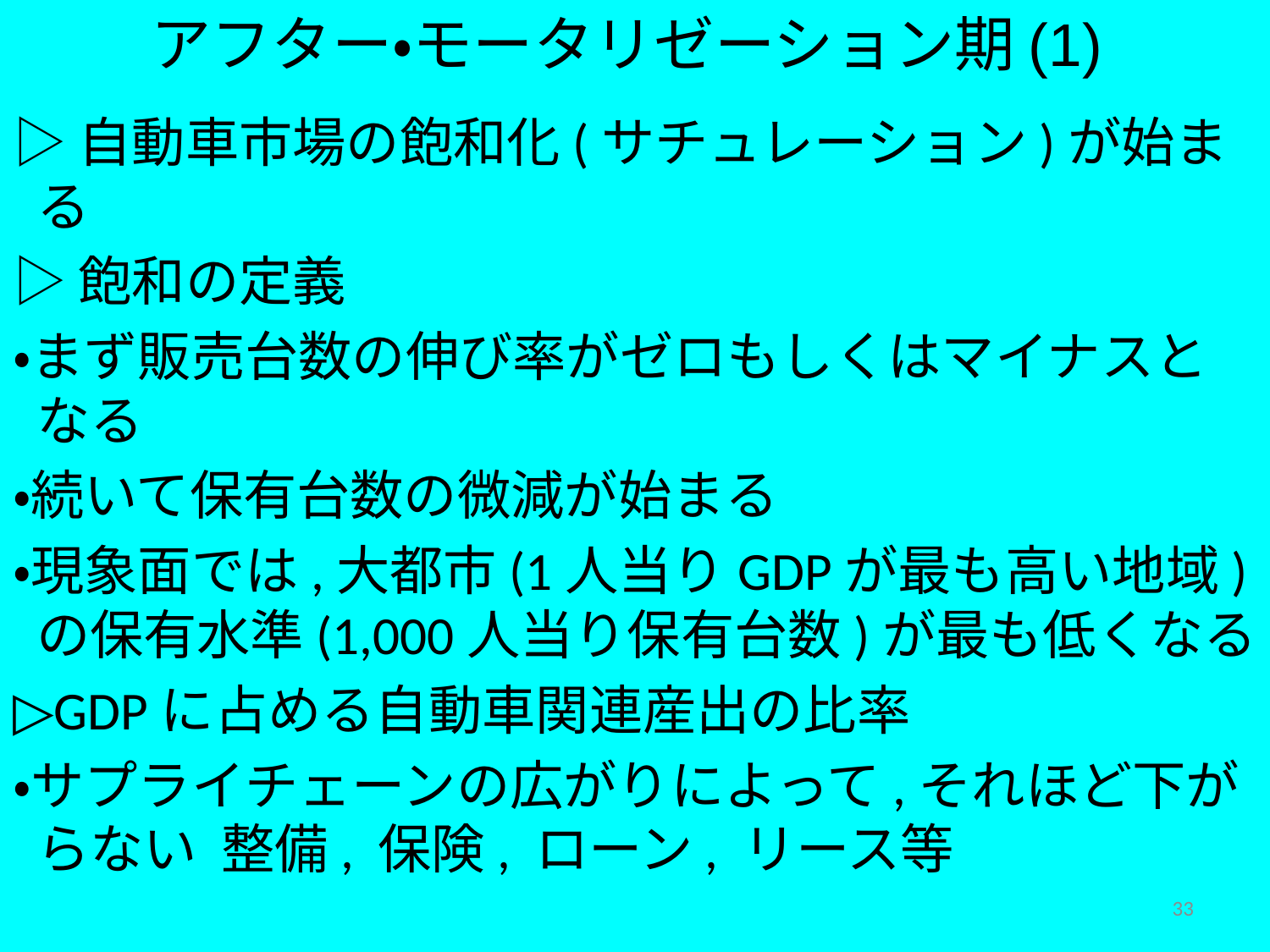

アフター・モータリゼーション期(1)

▷自動車市場の飽和化(サチュレーション)が始まる
▷飽和の定義
・まず販売台数の伸び率がゼロもしくはマイナスとなる
・続いて保有台数の微減が始まる
・現象面では,大都市(1人当りGDPが最も高い地域)の保有水準(1,000人当り保有台数)が最も低くなる
▷GDPに占める自動車関連産出の比率
・サプライチェーンの広がりによって,それほど下がらない  整備, 保険, ローン, リース等
33